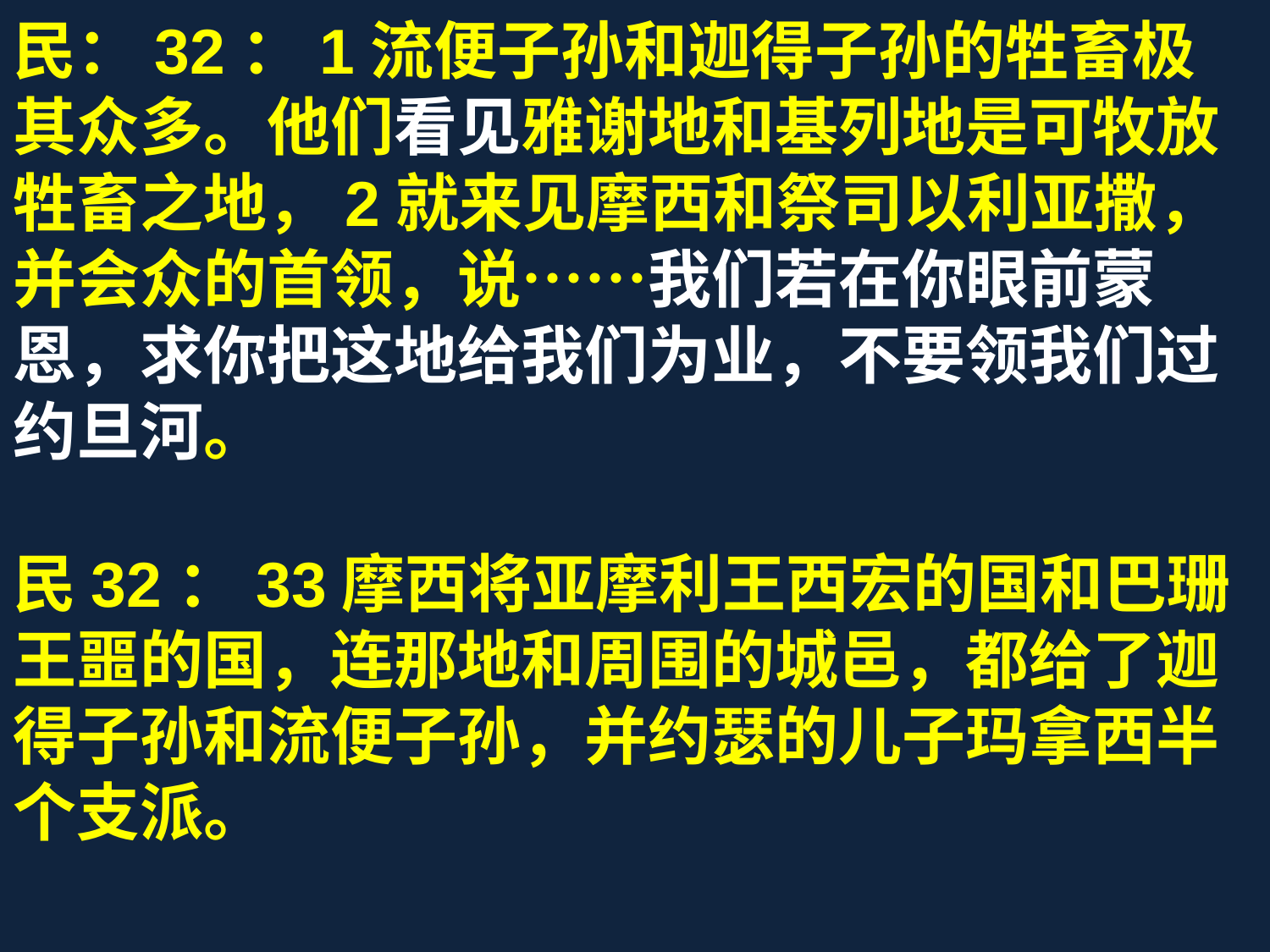

# 民：32：1流便子孙和迦得子孙的牲畜极其众多。他们看见雅谢地和基列地是可牧放牲畜之地，2就来见摩西和祭司以利亚撒，并会众的首领，说……我们若在你眼前蒙恩，求你把这地给我们为业，不要领我们过约旦河。 民32：33摩西将亚摩利王西宏的国和巴珊王噩的国，连那地和周围的城邑，都给了迦得子孙和流便子孙，并约瑟的儿子玛拿西半个支派。